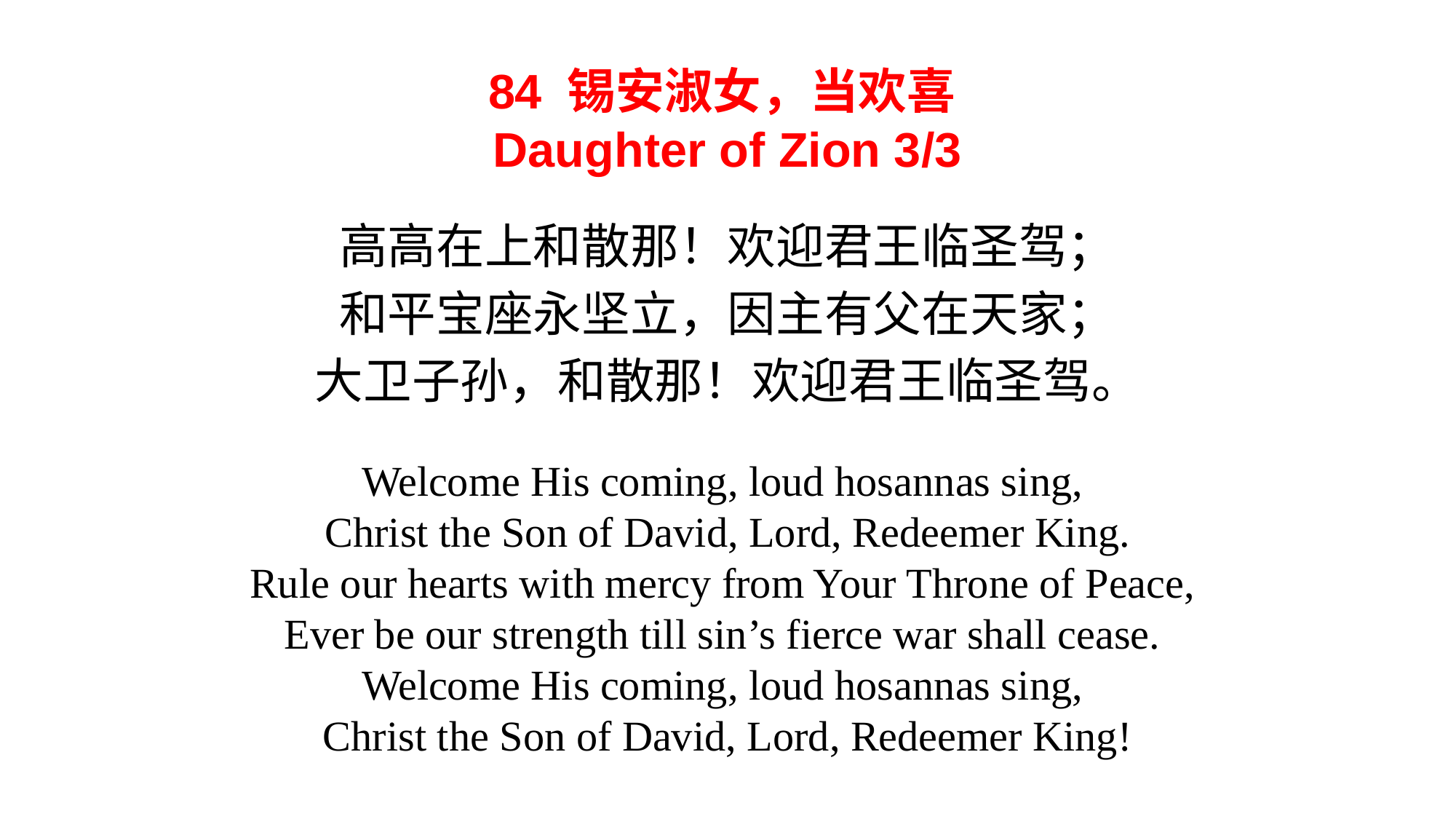

84 锡安淑女，当欢喜
Daughter of Zion 3/3

高高在上和散那！欢迎君王临圣驾；
和平宝座永坚立，因主有父在天家；
大卫子孙，和散那！欢迎君王临圣驾。

Welcome His coming, loud hosannas sing,
Christ the Son of David, Lord, Redeemer King.
Rule our hearts with mercy from Your Throne of Peace,
Ever be our strength till sin’s fierce war shall cease.
Welcome His coming, loud hosannas sing,
Christ the Son of David, Lord, Redeemer King!